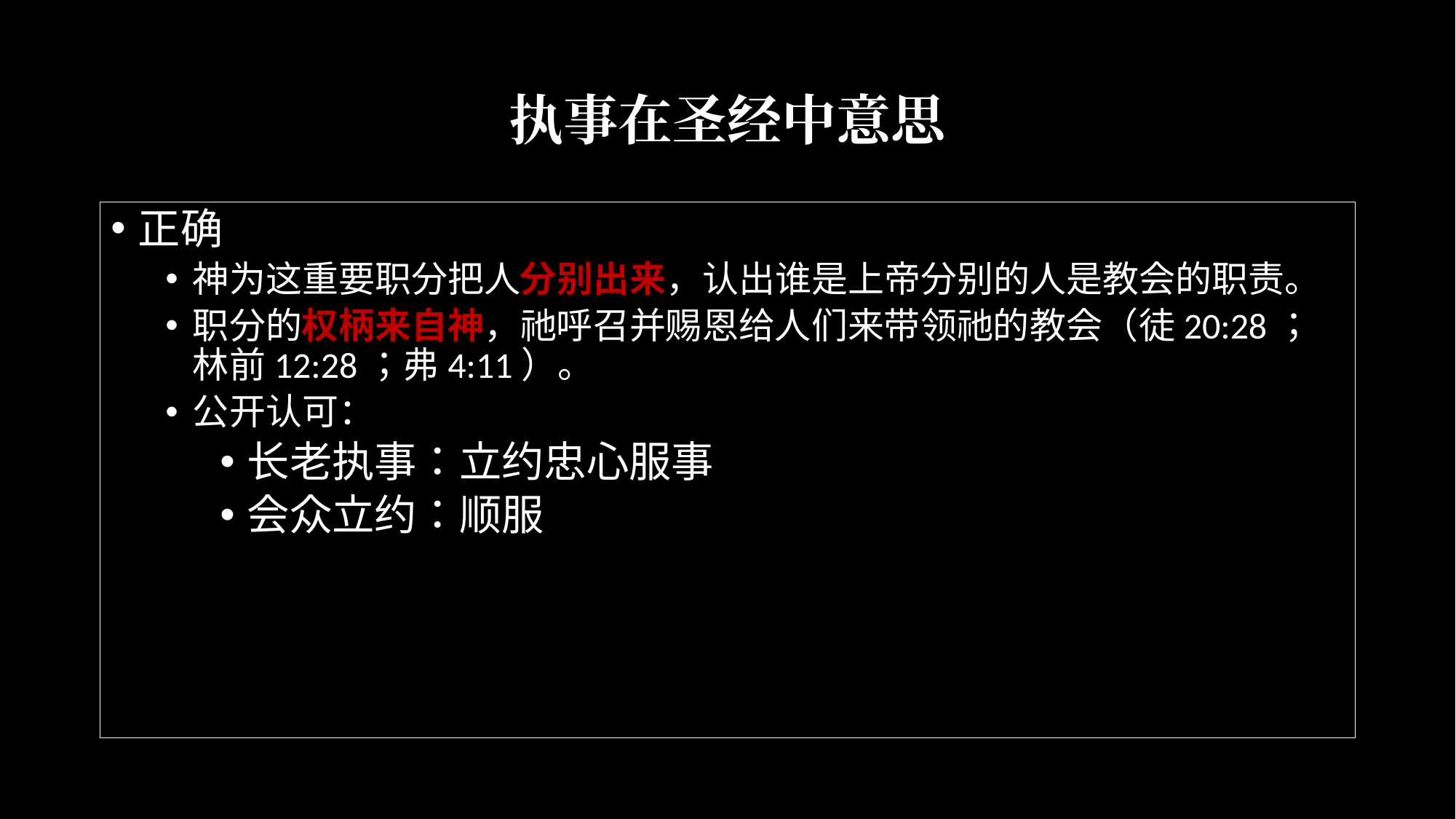

# 执事在圣经中意思
正确
神为这重要职分把人分别出来，认出谁是上帝分别的人是教会的职责。
职分的权柄来自神，祂呼召并赐恩给人们来带领祂的教会（徒20:28；林前12:28；弗4:11）。
公开认可：
长老执事：立约忠心服事
会众立约：顺服